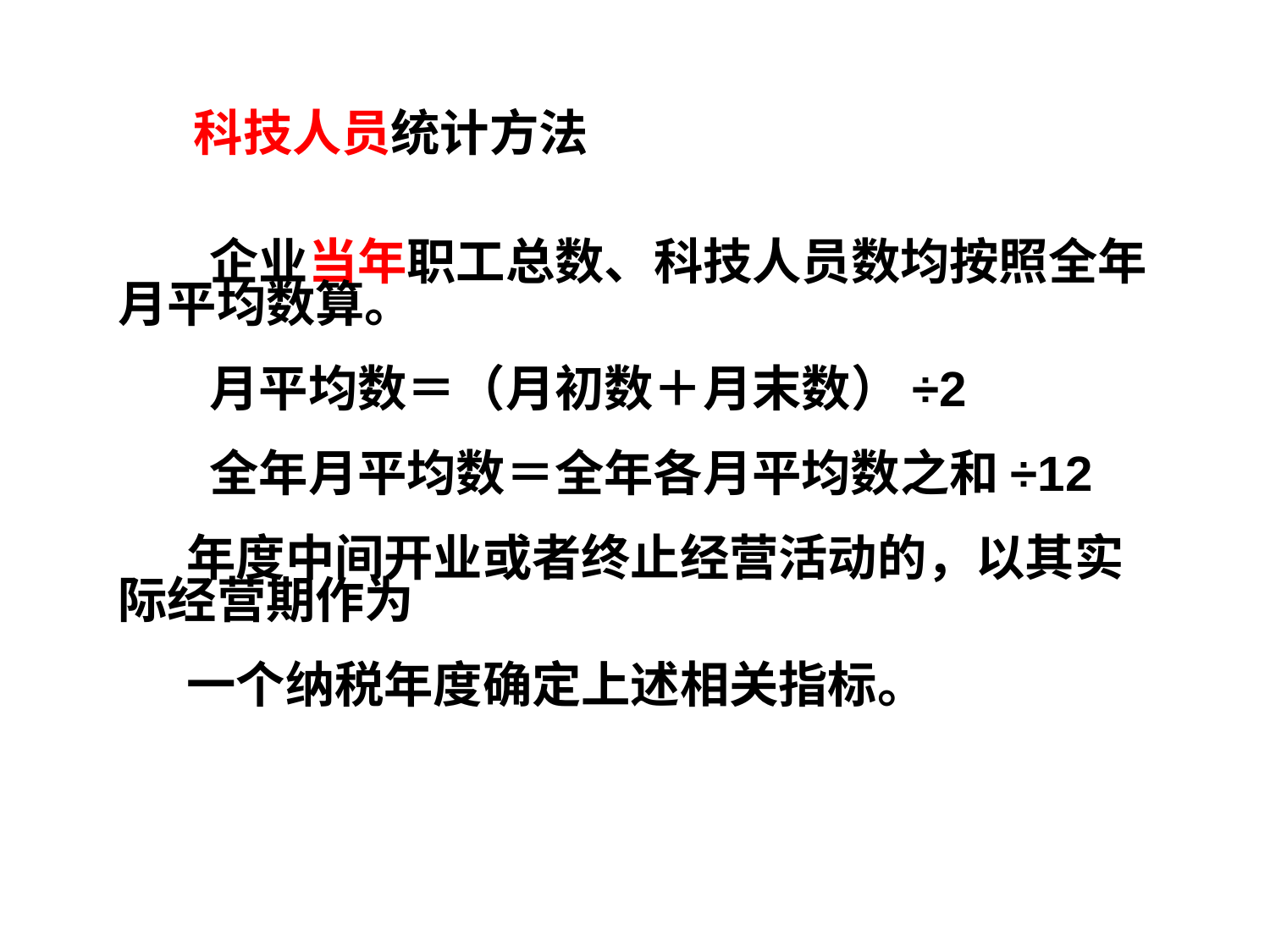

科技人员统计方法
 企业当年职工总数、科技人员数均按照全年月平均数算。

 月平均数＝（月初数＋月末数）÷2

 全年月平均数＝全年各月平均数之和÷12

年度中间开业或者终止经营活动的，以其实际经营期作为

一个纳税年度确定上述相关指标。